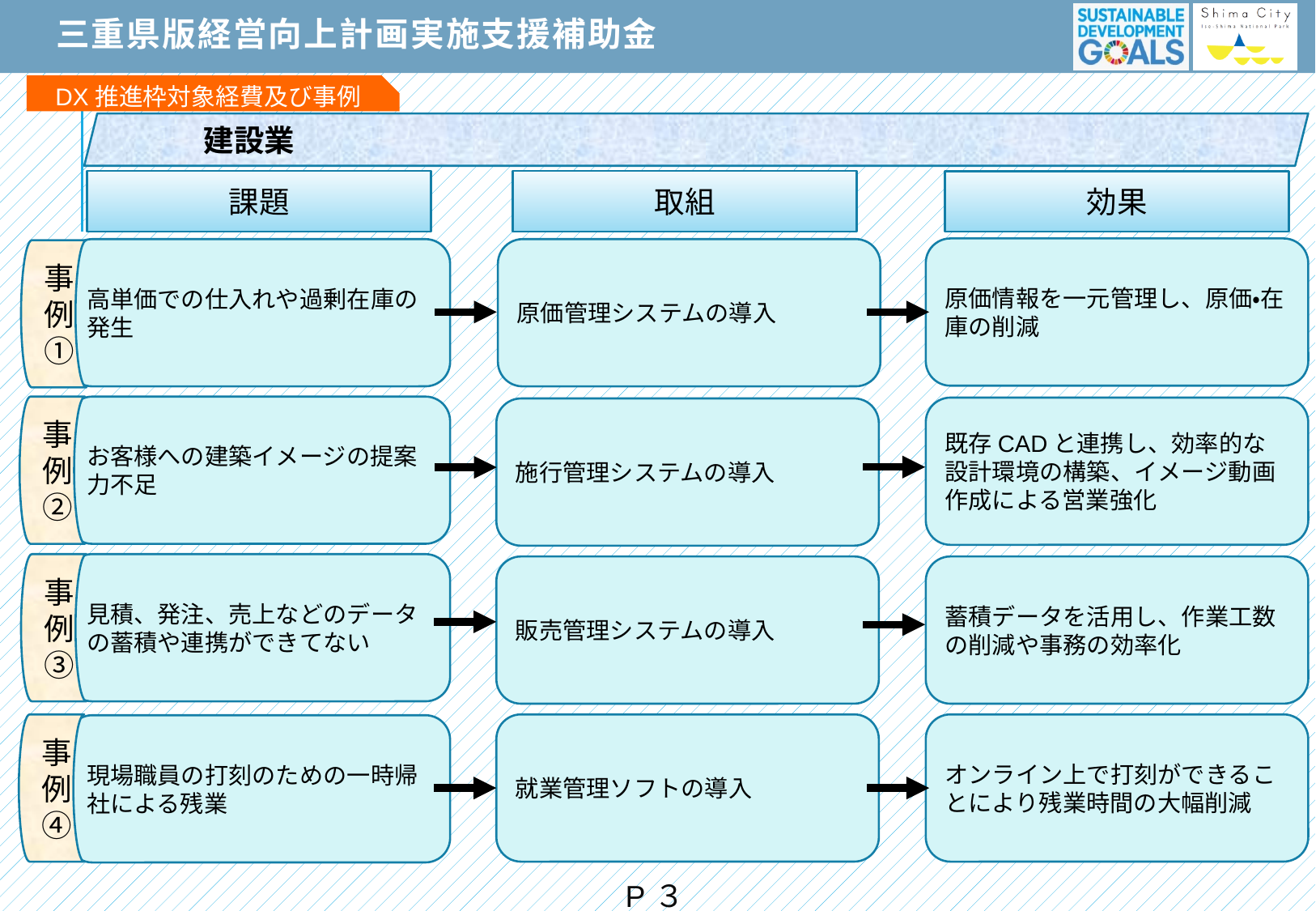

# 三重県版経営向上計画実施支援補助金
DX推進枠対象経費及び事例
建設業
課題
取組
効果
原価情報を一元管理し、原価・在庫の削減
原価管理システムの導入
高単価での仕入れや過剰在庫の発生
事例①
事例②
お客様への建築イメージの提案力不足
既存CADと連携し、効率的な設計環境の構築、イメージ動画作成による営業強化
施行管理システムの導入
事例③
見積、発注、売上などのデータの蓄積や連携ができてない
販売管理システムの導入
蓄積データを活用し、作業工数の削減や事務の効率化
事例④
就業管理ソフトの導入
オンライン上で打刻ができることにより残業時間の大幅削減
現場職員の打刻のための一時帰社による残業
P３